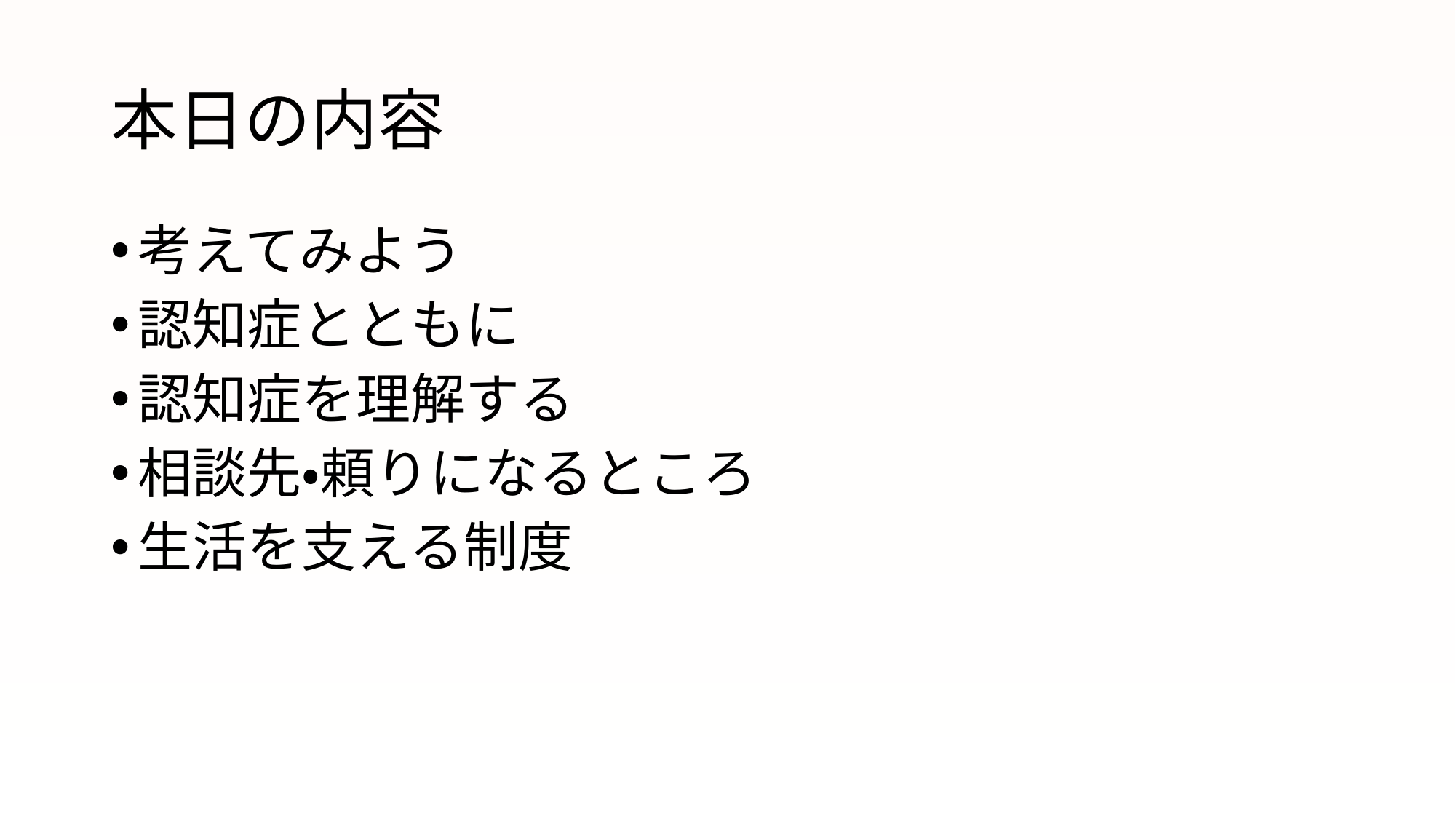

# 本日の内容
考えてみよう
認知症とともに
認知症を理解する
相談先・頼りになるところ
生活を支える制度